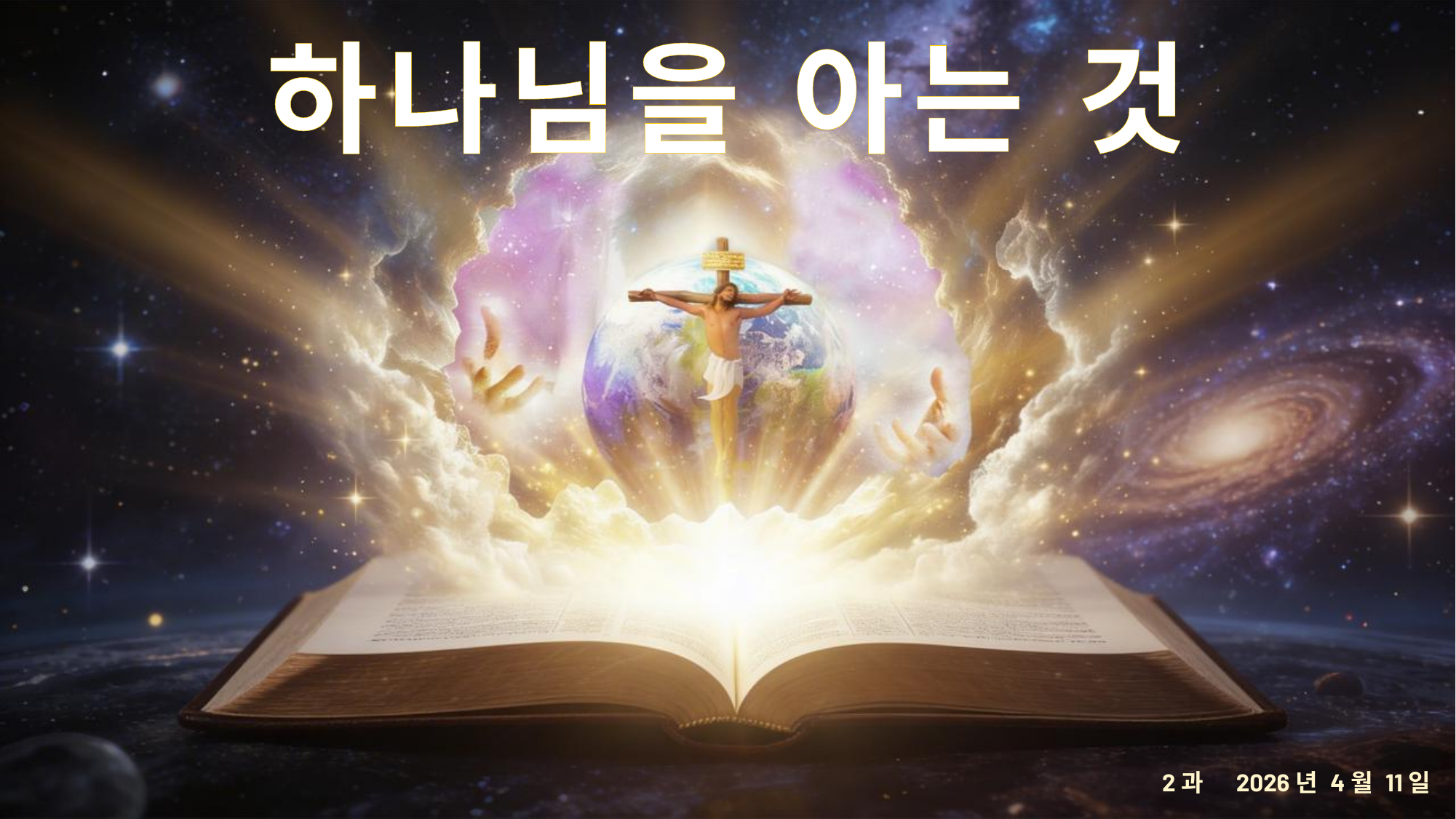

하나님을 아는 것
2과    2026년 4월 11일